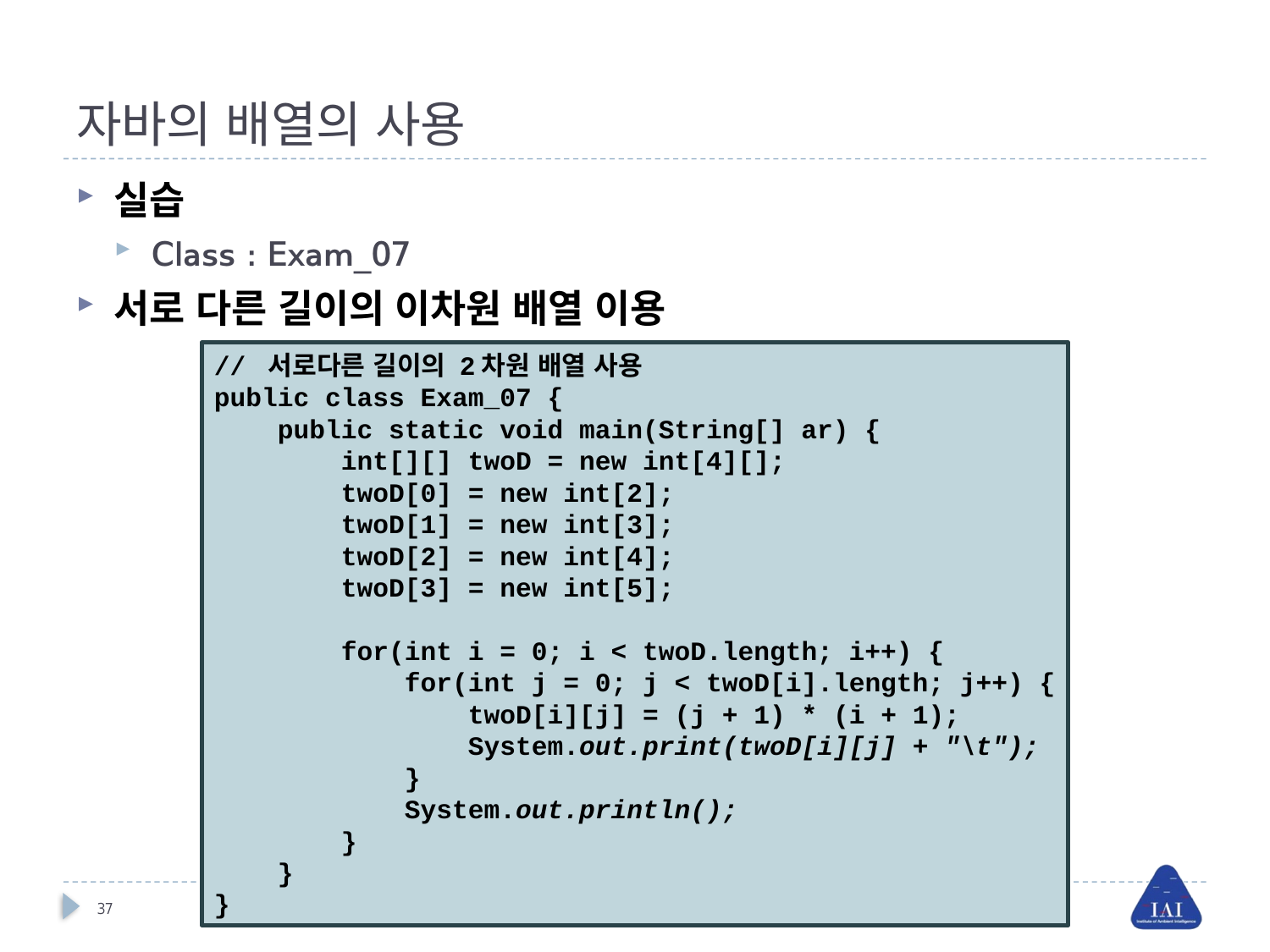

# 자바의 배열의 사용
실습
Class : Exam_07
서로 다른 길이의 이차원 배열 이용

// 서로다른 길이의 2차원 배열 사용
public class Exam_07 {
public static void main(String[] ar) {
int[][] twoD = new int[4][];
twoD[0] = new int[2];
twoD[1] = new int[3];
twoD[2] = new int[4];
twoD[3] = new int[5];

for(int i = 0; i < twoD.length; i++) {
for(int j = 0; j < twoD[i].length; j++) {
twoD[i][j] = (j + 1) * (i + 1);
System.out.print(twoD[i][j] + "\t");
}
System.out.println();
}
}
}